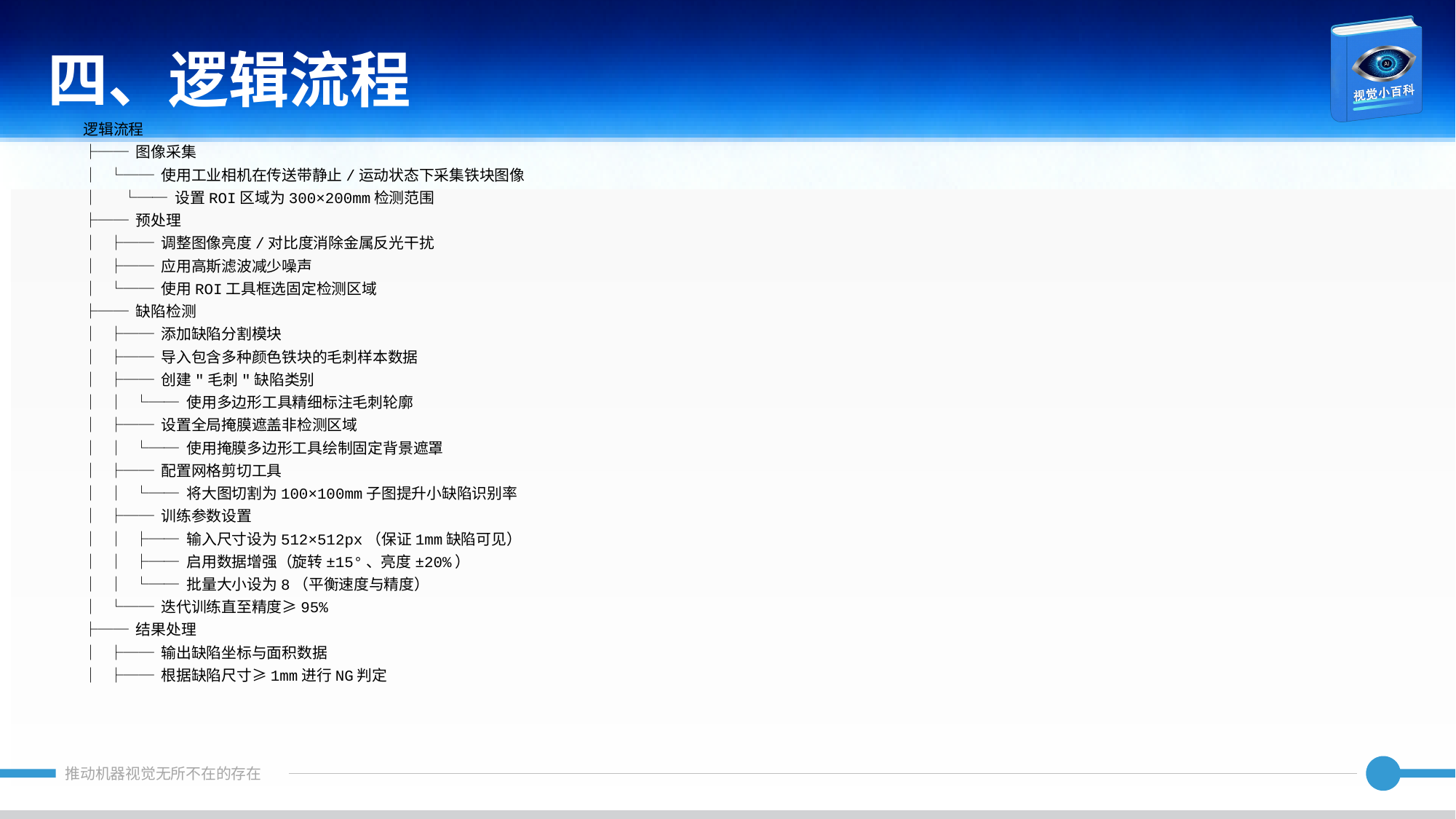

四、逻辑流程

逻辑流程
├── 图像采集
│   └── 使用工业相机在传送带静止/运动状态下采集铁块图像
│       └── 设置ROI区域为300×200mm检测范围
├── 预处理
│   ├── 调整图像亮度/对比度消除金属反光干扰
│   ├── 应用高斯滤波减少噪声
│   └── 使用ROI工具框选固定检测区域
├── 缺陷检测
│   ├── 添加缺陷分割模块
│   ├── 导入包含多种颜色铁块的毛刺样本数据
│   ├── 创建"毛刺"缺陷类别
│   │   └── 使用多边形工具精细标注毛刺轮廓
│   ├── 设置全局掩膜遮盖非检测区域
│   │   └── 使用掩膜多边形工具绘制固定背景遮罩
│   ├── 配置网格剪切工具
│   │   └── 将大图切割为100×100mm子图提升小缺陷识别率
│   ├── 训练参数设置
│   │   ├── 输入尺寸设为512×512px（保证1mm缺陷可见）
│   │   ├── 启用数据增强（旋转±15°、亮度±20%）
│   │   └── 批量大小设为8（平衡速度与精度）
│   └── 迭代训练直至精度≥95%
├── 结果处理
│   ├── 输出缺陷坐标与面积数据
│   ├── 根据缺陷尺寸≥1mm进行NG判定
9